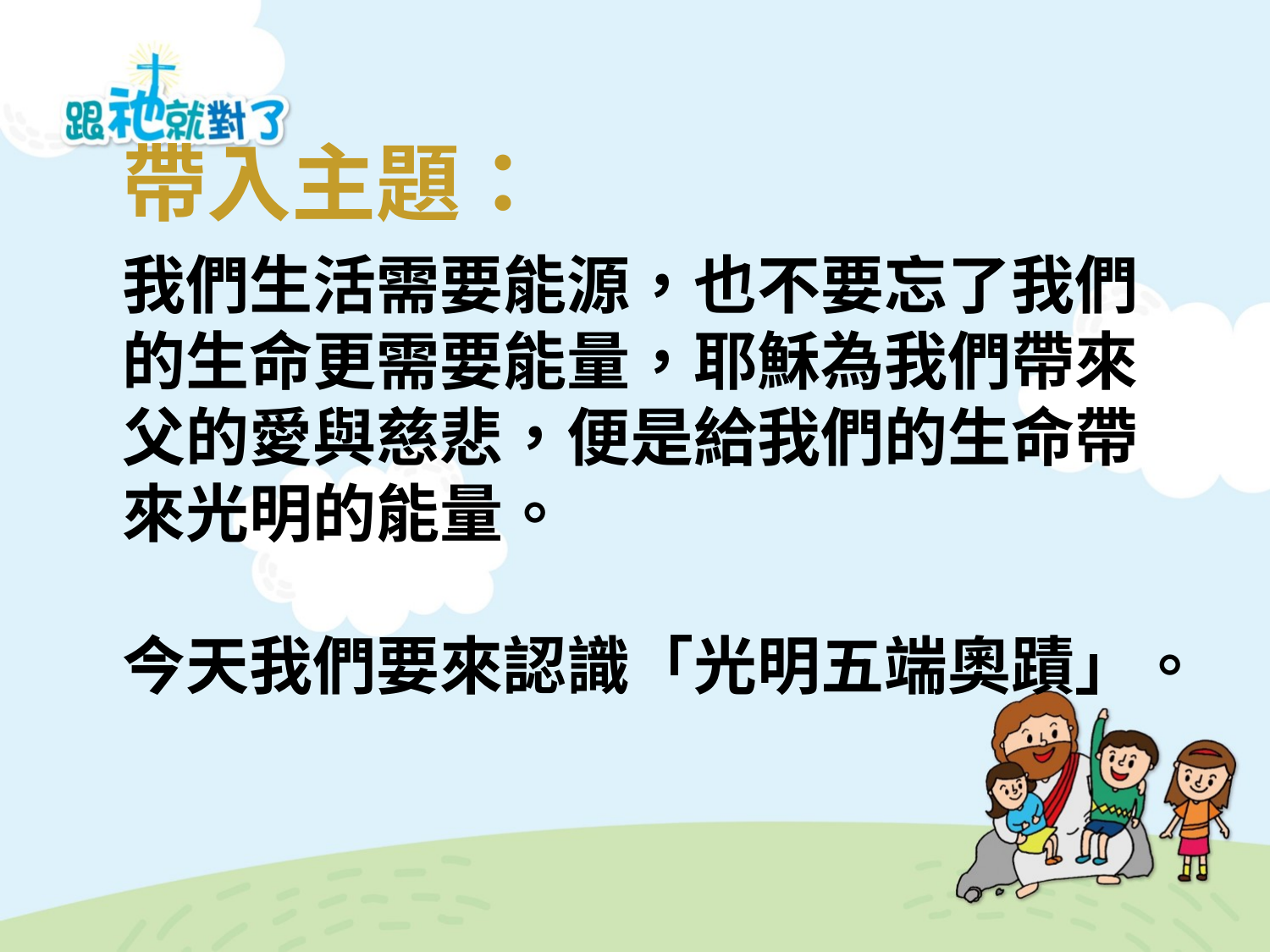

帶入主題：
我們生活需要能源，也不要忘了我們的生命更需要能量，耶穌為我們帶來父的愛與慈悲，便是給我們的生命帶來光明的能量。

今天我們要來認識「光明五端奧蹟」。